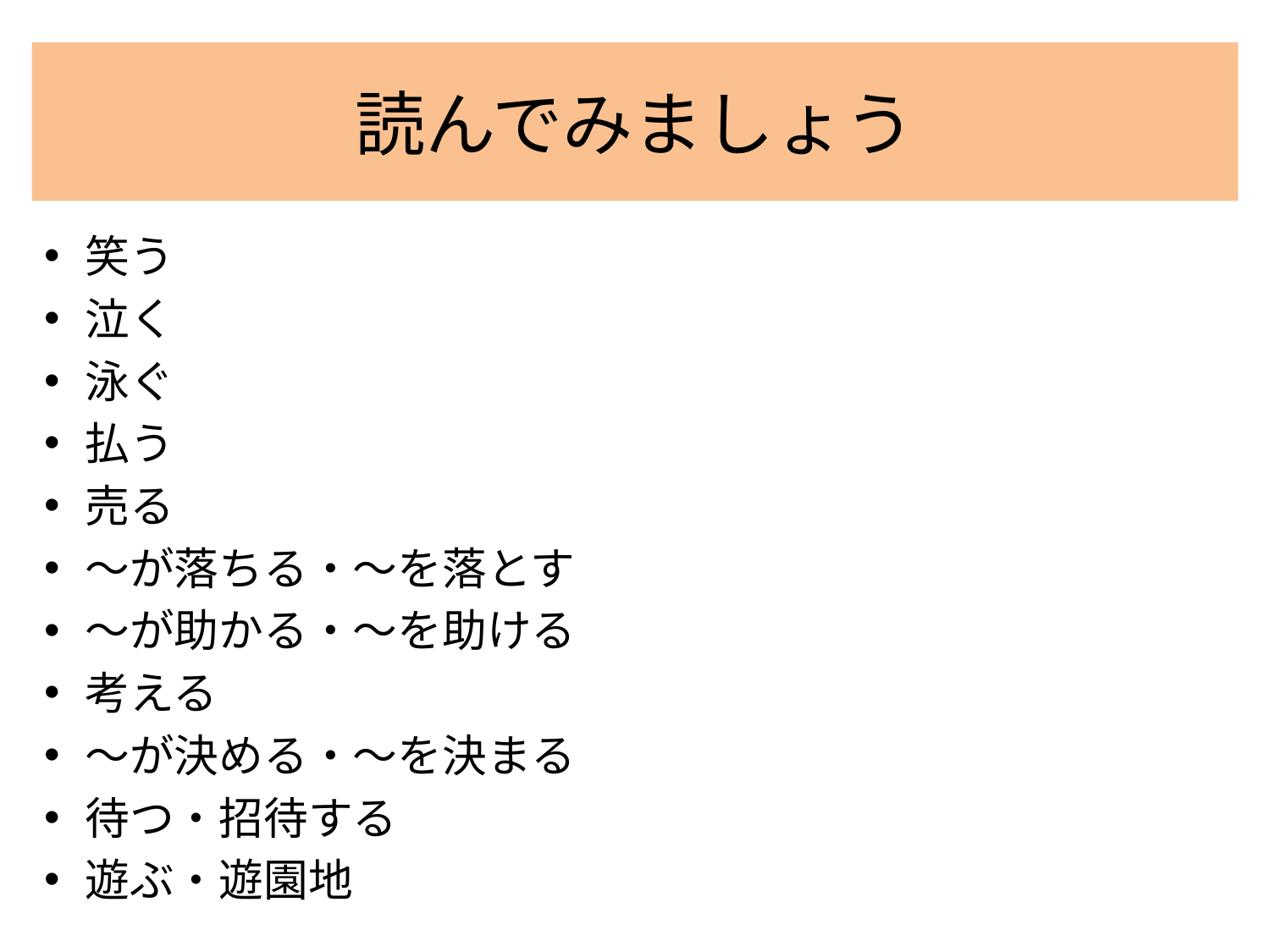

# 読んでみましょう
笑う
泣く
泳ぐ
払う
売る
～が落ちる・～を落とす
～が助かる・～を助ける
考える
～が決める・～を決まる
待つ・招待する
遊ぶ・遊園地